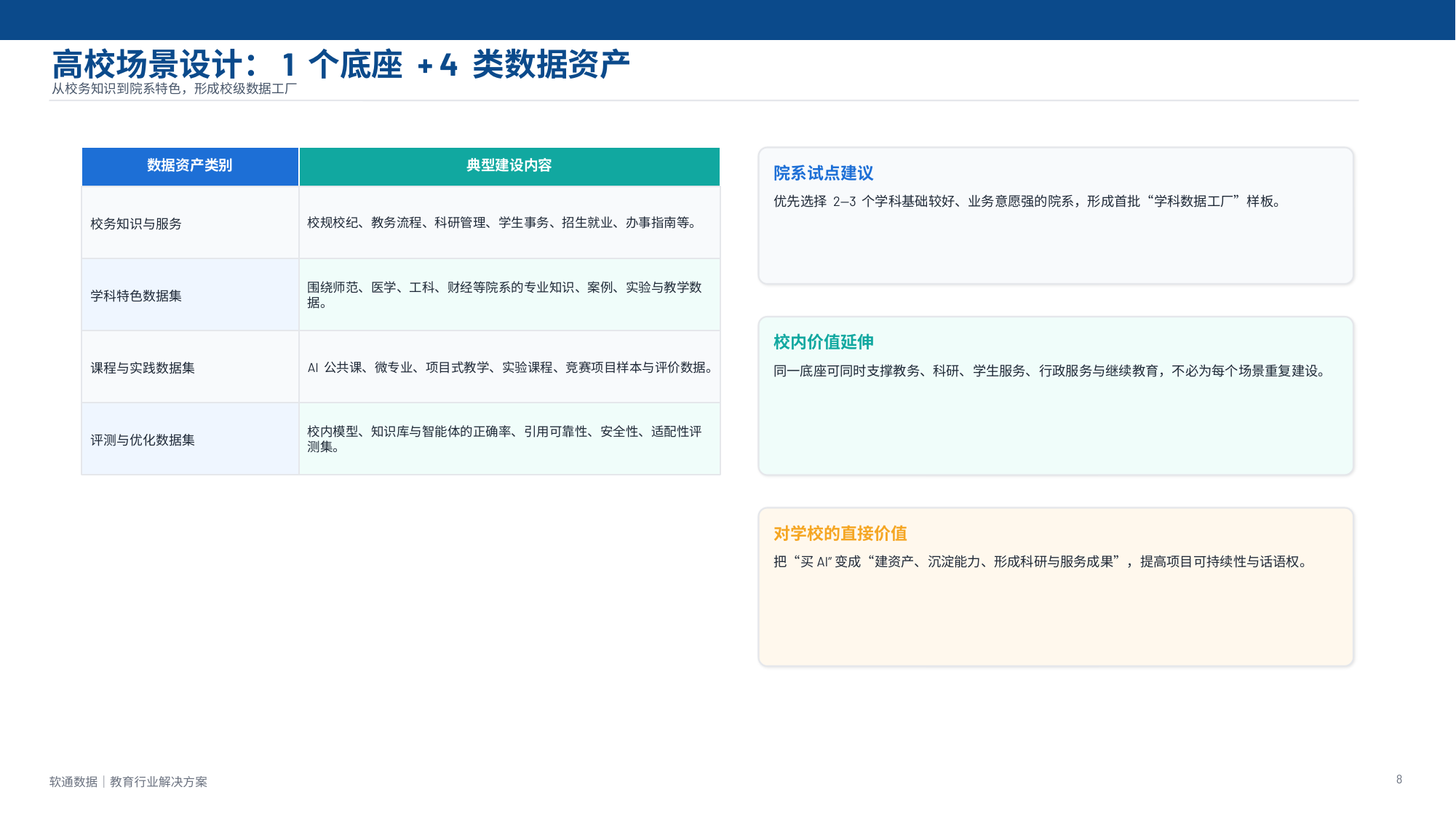

高校场景设计：1 个底座 + 4 类数据资产
从校务知识到院系特色，形成校级数据工厂

数据资产类别
典型建设内容
院系试点建议

优先选择 2—3 个学科基础较好、业务意愿强的院系，形成首批“学科数据工厂”样板。
校规校纪、教务流程、科研管理、学生事务、招生就业、办事指南等。
校务知识与服务

围绕师范、医学、工科、财经等院系的专业知识、案例、实验与教学数据。
学科特色数据集

校内价值延伸

AI 公共课、微专业、项目式教学、实验课程、竞赛项目样本与评价数据。
课程与实践数据集
同一底座可同时支撑教务、科研、学生服务、行政服务与继续教育，不必为每个场景重复建设。

校内模型、知识库与智能体的正确率、引用可靠性、安全性、适配性评测集。
评测与优化数据集

对学校的直接价值
把“买AI”变成“建资产、沉淀能力、形成科研与服务成果”，提高项目可持续性与话语权。
8
软通数据｜教育行业解决方案